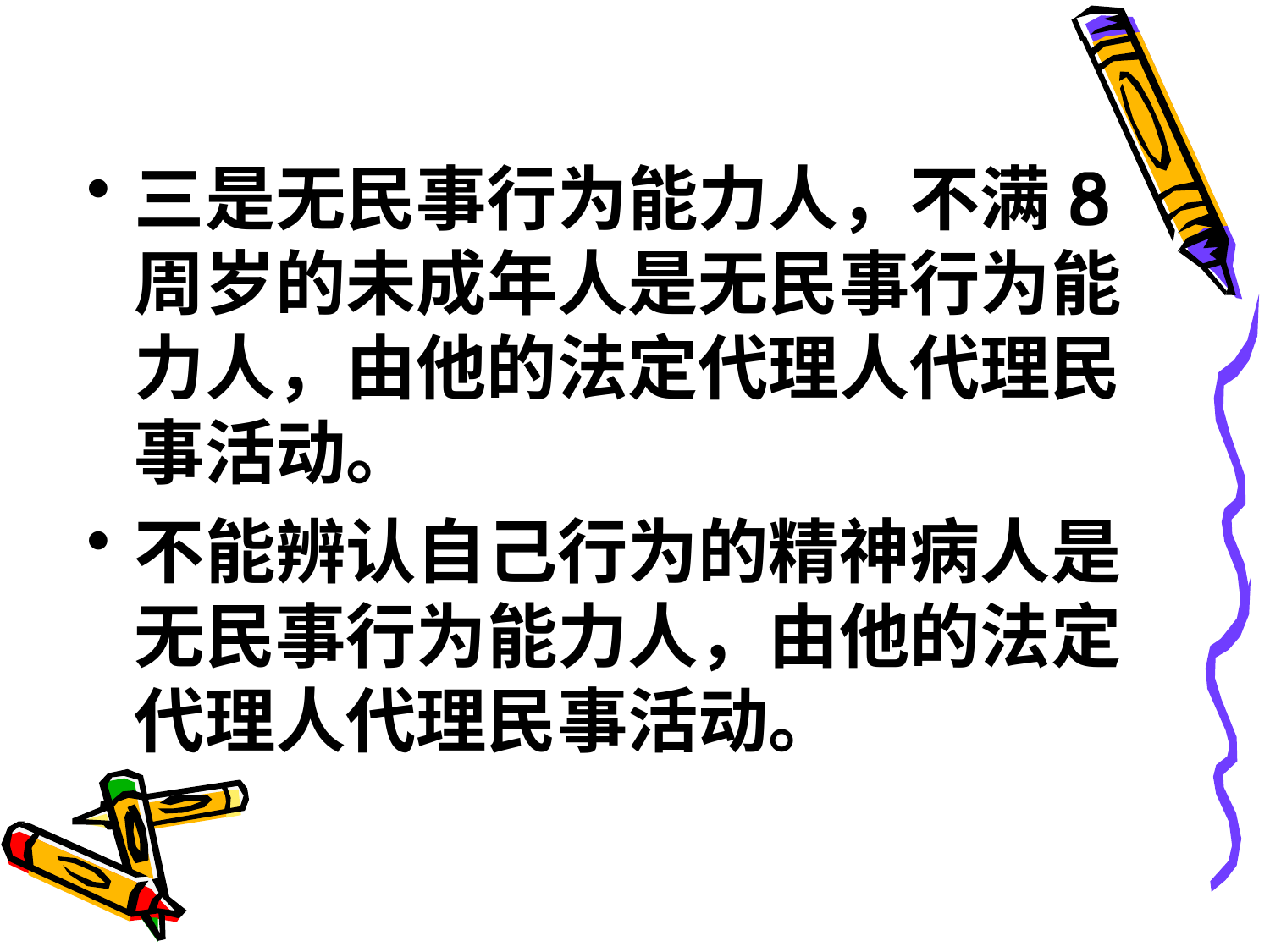

三是无民事行为能力人，不满8周岁的未成年人是无民事行为能力人，由他的法定代理人代理民事活动。
不能辨认自己行为的精神病人是无民事行为能力人，由他的法定代理人代理民事活动。